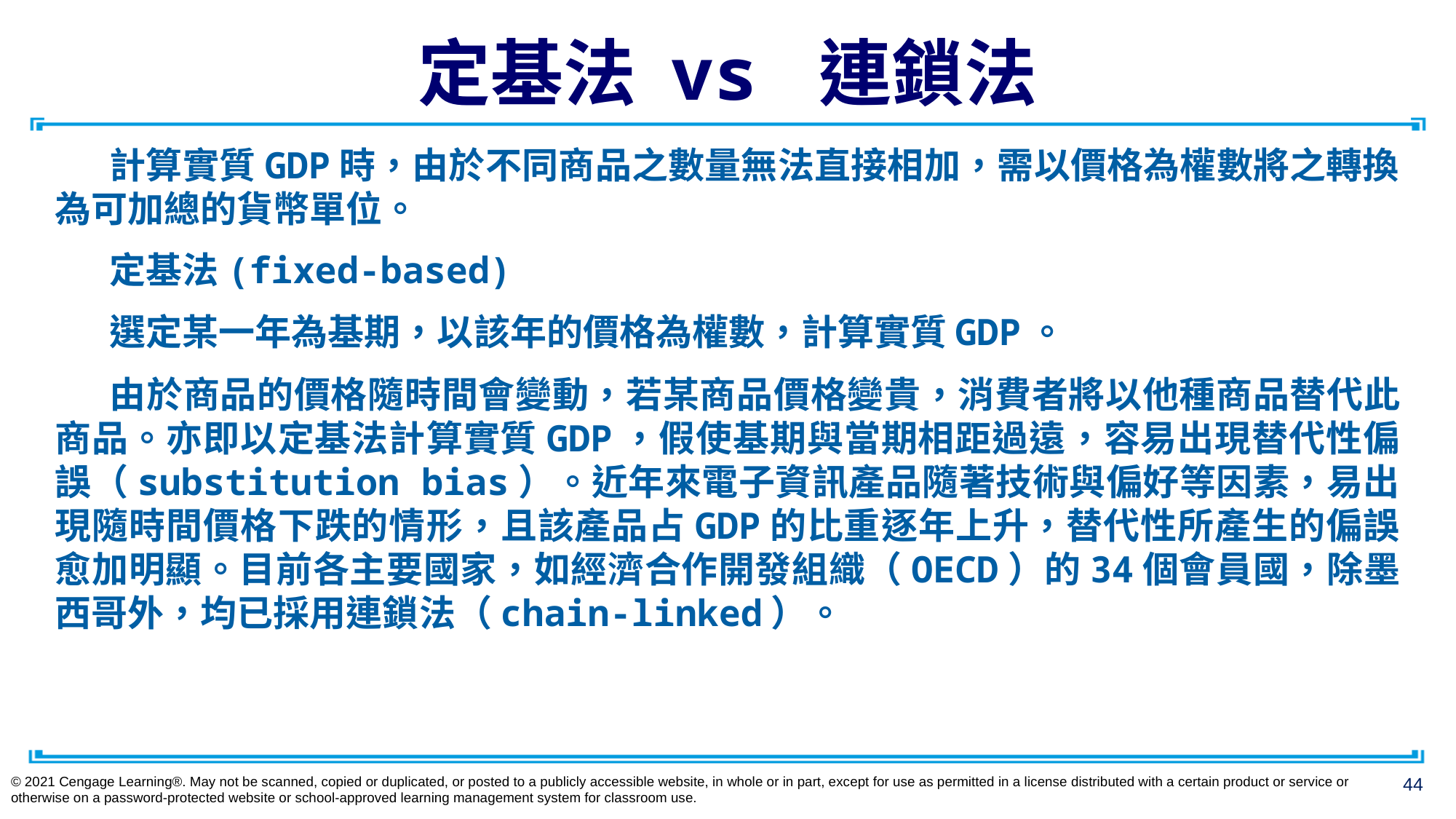

# 定基法 vs 連鎖法
計算實質GDP時，由於不同商品之數量無法直接相加，需以價格為權數將之轉換為可加總的貨幣單位。
定基法(fixed-based)
選定某一年為基期，以該年的價格為權數，計算實質GDP。
由於商品的價格隨時間會變動，若某商品價格變貴，消費者將以他種商品替代此商品。亦即以定基法計算實質GDP，假使基期與當期相距過遠，容易出現替代性偏誤（substitution bias）。近年來電子資訊產品隨著技術與偏好等因素，易出現隨時間價格下跌的情形，且該產品占GDP的比重逐年上升，替代性所產生的偏誤愈加明顯。目前各主要國家，如經濟合作開發組織（OECD）的34個會員國，除墨西哥外，均已採用連鎖法（chain-linked）。
© 2021 Cengage Learning®. May not be scanned, copied or duplicated, or posted to a publicly accessible website, in whole or in part, except for use as permitted in a license distributed with a certain product or service or otherwise on a password-protected website or school-approved learning management system for classroom use.
44